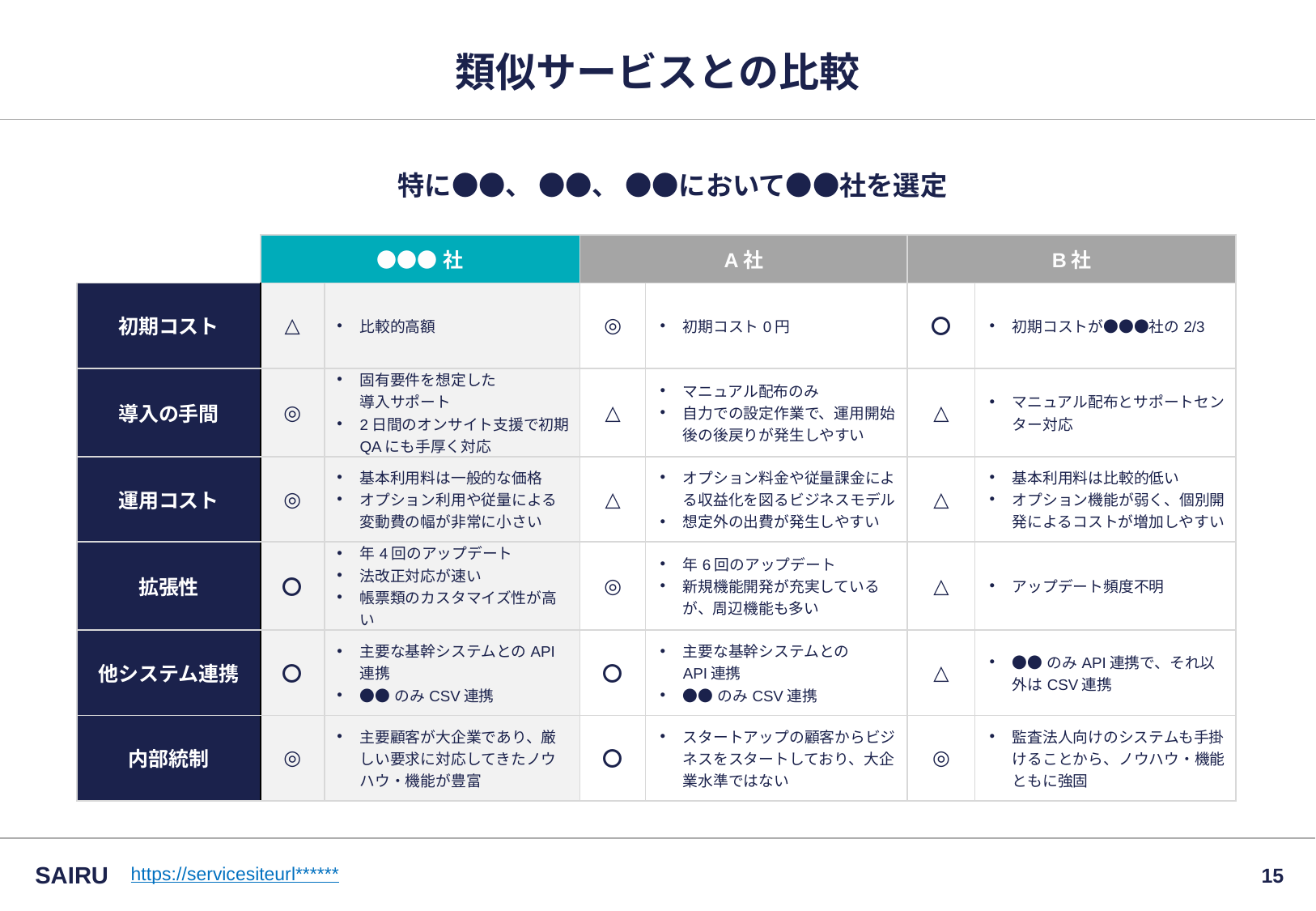

# 類似サービスとの比較
特に●●、 ●●、 ●●において●●社を選定
|  | ●●●社 |  | A社 |  | B社 |  |
| --- | --- | --- | --- | --- | --- | --- |
| 初期コスト | △ | 比較的高額 | ◎ | 初期コスト0円 | 〇 | 初期コストが●●●社の2/3 |
| 導入の手間 | ◎ | 固有要件を想定した 導入サポート 2日間のオンサイト支援で初期QAにも手厚く対応 | △ | マニュアル配布のみ 自力での設定作業で、運用開始後の後戻りが発生しやすい | △ | マニュアル配布とサポートセンター対応 |
| 運用コスト | ◎ | 基本利用料は一般的な価格 オプション利用や従量による変動費の幅が非常に小さい | △ | オプション料金や従量課金による収益化を図るビジネスモデル 想定外の出費が発生しやすい | △ | 基本利用料は比較的低い オプション機能が弱く、個別開発によるコストが増加しやすい |
| 拡張性 | 〇 | 年4回のアップデート 法改正対応が速い 帳票類のカスタマイズ性が高い | ◎ | 年6回のアップデート 新規機能開発が充実しているが、周辺機能も多い | △ | アップデート頻度不明 |
| 他システム連携 | 〇 | 主要な基幹システムとのAPI連携 ●●のみCSV連携 | 〇 | 主要な基幹システムとの API連携 ●●のみCSV連携 | △ | ●●のみAPI連携で、それ以外はCSV連携 |
| 内部統制 | ◎ | 主要顧客が大企業であり、厳しい要求に対応してきたノウハウ・機能が豊富 | 〇 | スタートアップの顧客からビジネスをスタートしており、大企業水準ではない | ◎ | 監査法人向けのシステムも手掛けることから、ノウハウ・機能ともに強固 |
SAIRU
15
https://servicesiteurl******